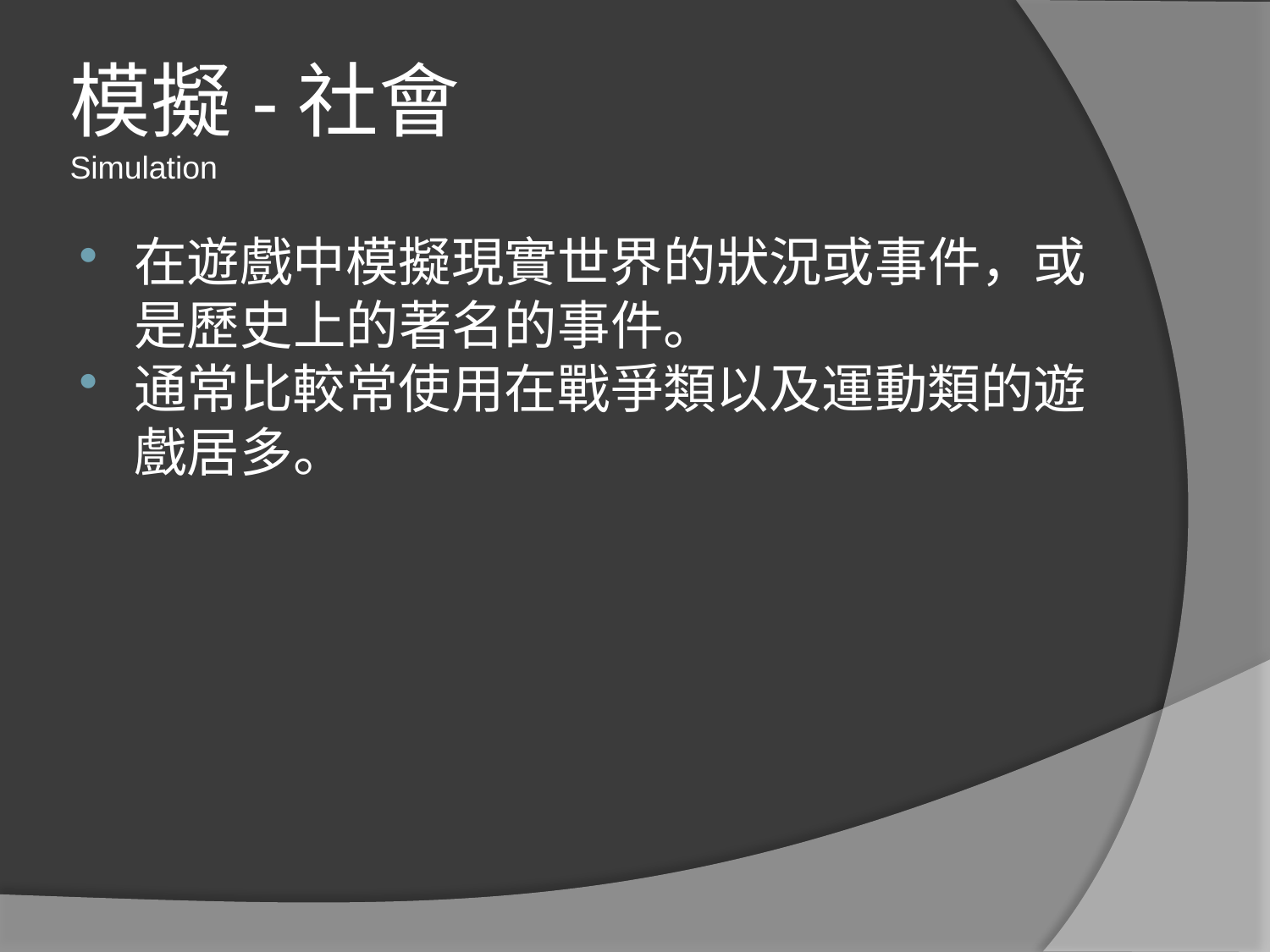

模擬-社會
Simulation
在遊戲中模擬現實世界的狀況或事件，或是歷史上的著名的事件。
通常比較常使用在戰爭類以及運動類的遊戲居多。